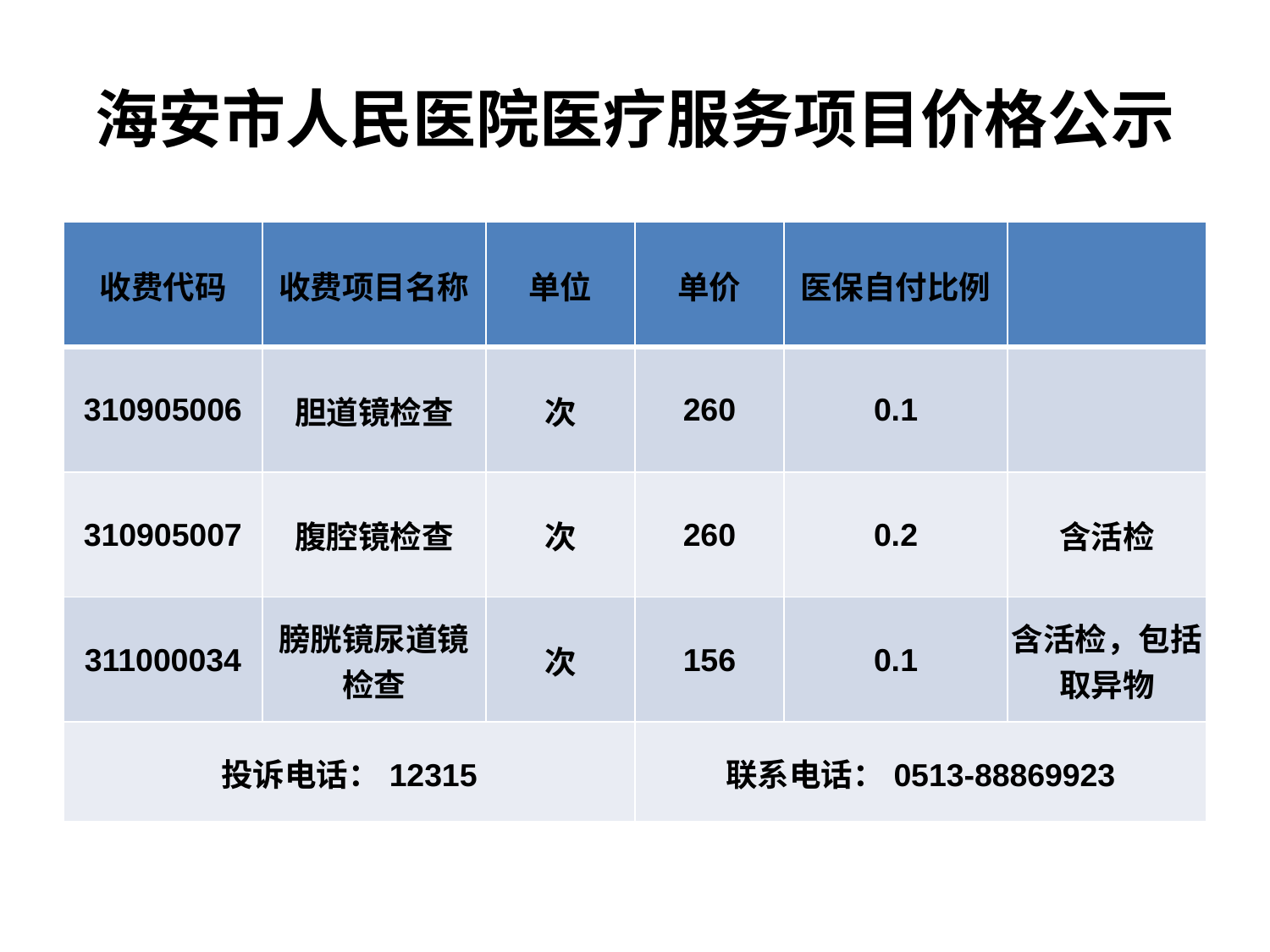

# 海安市人民医院医疗服务项目价格公示
| 收费代码 | 收费项目名称 | 单位 | 单价 | 医保自付比例 |  |
| --- | --- | --- | --- | --- | --- |
| 310905006 | 胆道镜检查 | 次 | 260 | 0.1 |  |
| 310905007 | 腹腔镜检查 | 次 | 260 | 0.2 | 含活检 |
| 311000034 | 膀胱镜尿道镜检查 | 次 | 156 | 0.1 | 含活检，包括取异物 |
| 投诉电话：12315 |  |  | 联系电话：0513-88869923 |  |  |